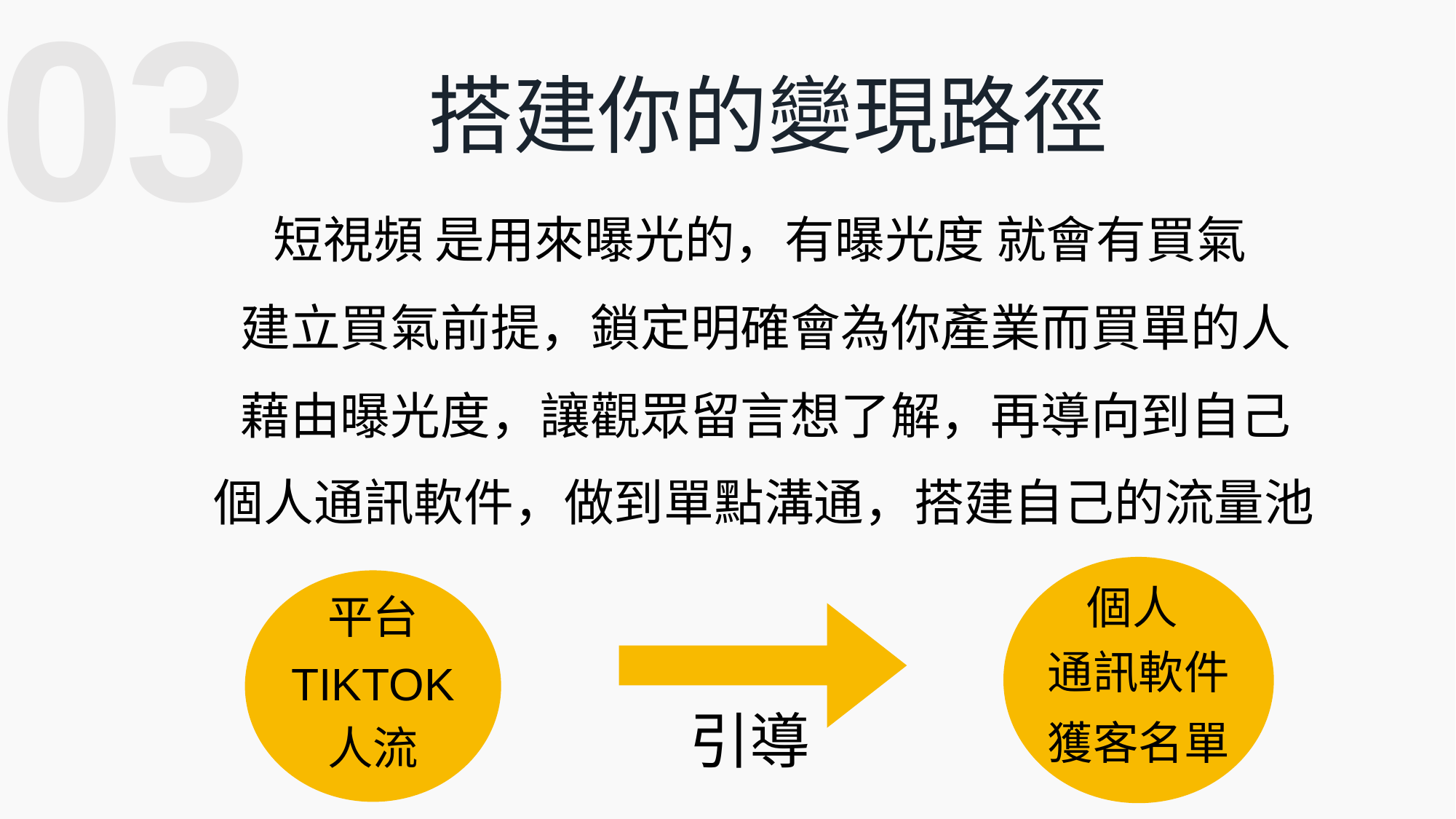

03
32
搭建你的變現路徑
短視頻 是用來曝光的，有曝光度 就會有買氣
建立買氣前提，鎖定明確會為你產業而買單的人
藉由曝光度，讓觀眾留言想了解，再導向到自己
個人通訊軟件，做到單點溝通，搭建自己的流量池

個人
平台

通訊軟件
TIKTOK
引導
獲客名單
人流
、